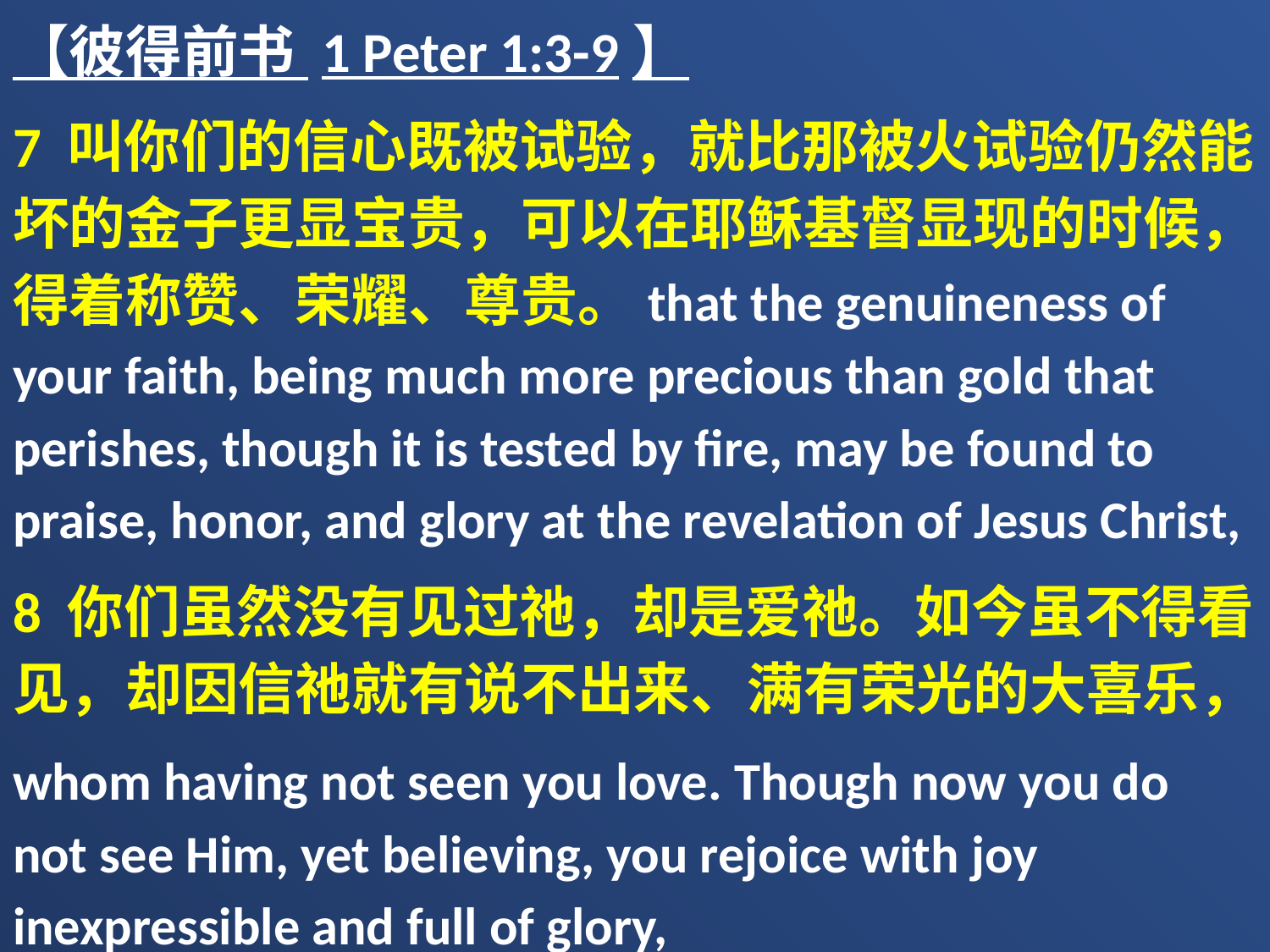

【彼得前书 1 Peter 1:3-9】
7 叫你们的信心既被试验，就比那被火试验仍然能坏的金子更显宝贵，可以在耶稣基督显现的时候，得着称赞、荣耀、尊贵。that the genuineness of your faith, being much more precious than gold that perishes, though it is tested by fire, may be found to praise, honor, and glory at the revelation of Jesus Christ,
8 你们虽然没有见过祂，却是爱祂。如今虽不得看见，却因信祂就有说不出来、满有荣光的大喜乐，
whom having not seen you love. Though now you do not see Him, yet believing, you rejoice with joy inexpressible and full of glory,
9 并且得着你们信心的果效，就是灵魂的救恩。
receiving the end of your faith—the salvation of your souls.